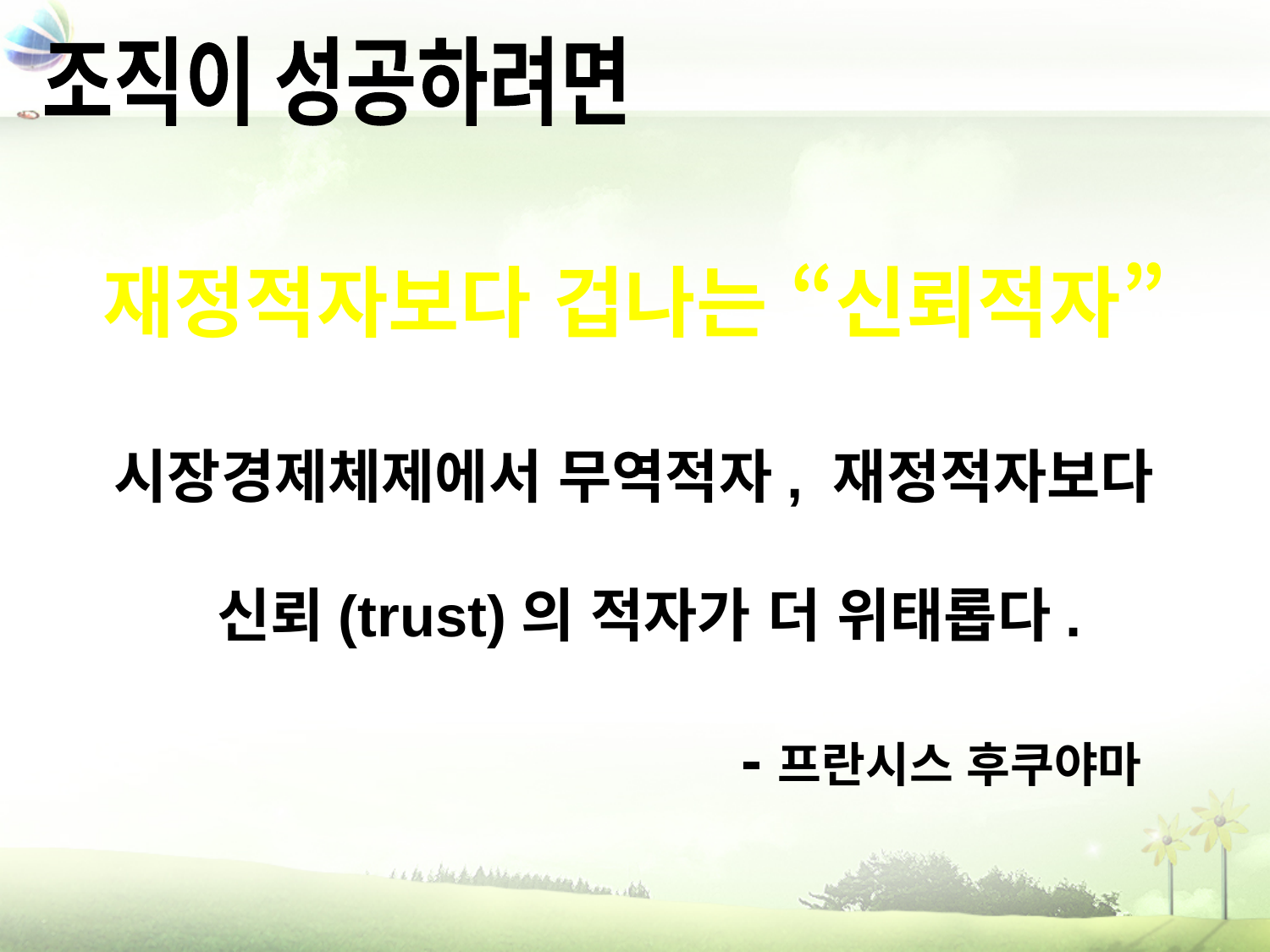

조직이 성공하려면
재정적자보다 겁나는 “신뢰적자”

시장경제체제에서 무역적자, 재정적자보다

 신뢰(trust)의 적자가 더 위태롭다.

                                   -프란시스 후쿠야마